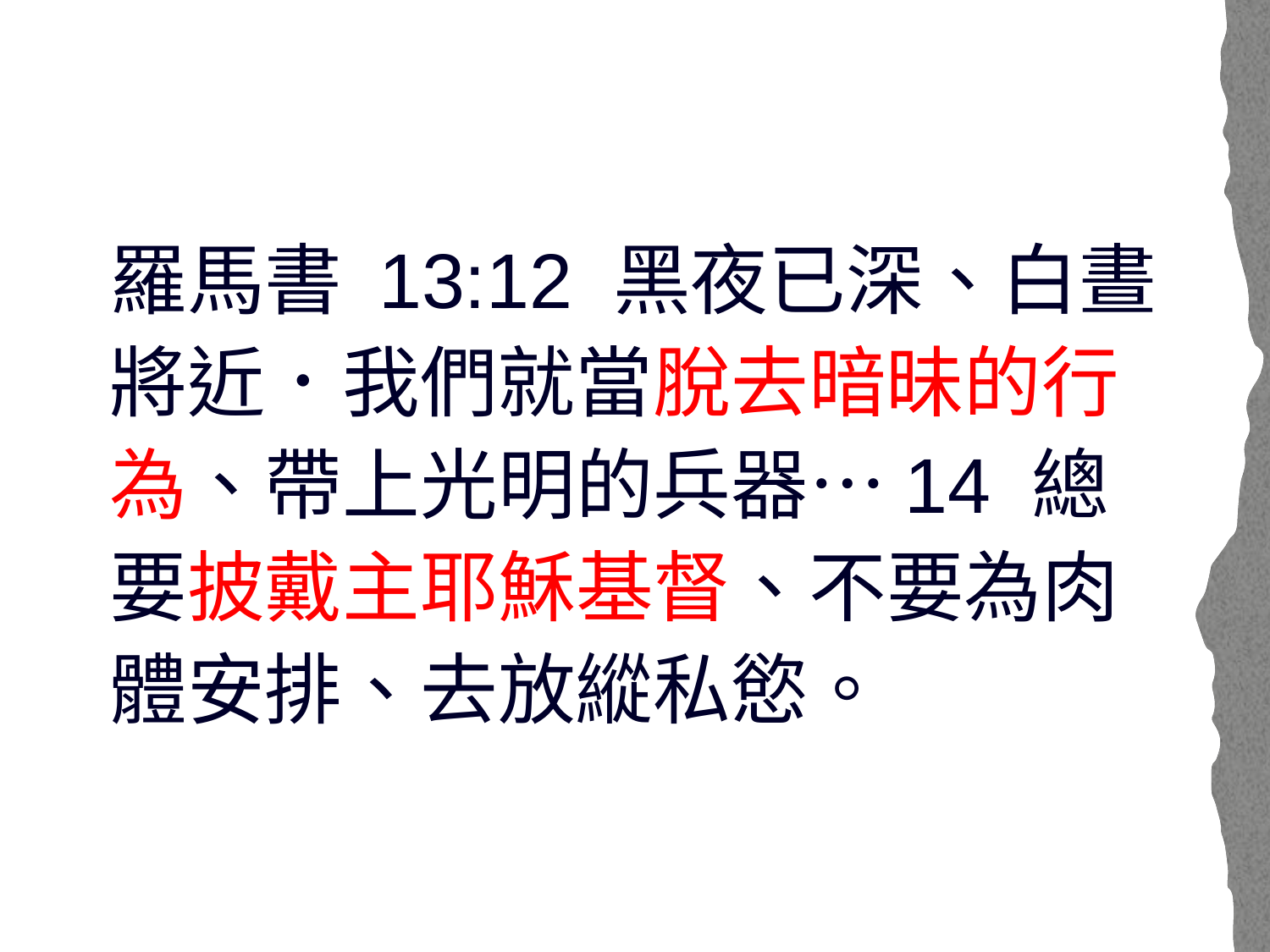

羅馬書 13:12 黑夜已深、白晝將近．我們就當脫去暗昧的行為、帶上光明的兵器…14 總要披戴主耶穌基督、不要為肉體安排、去放縱私慾。